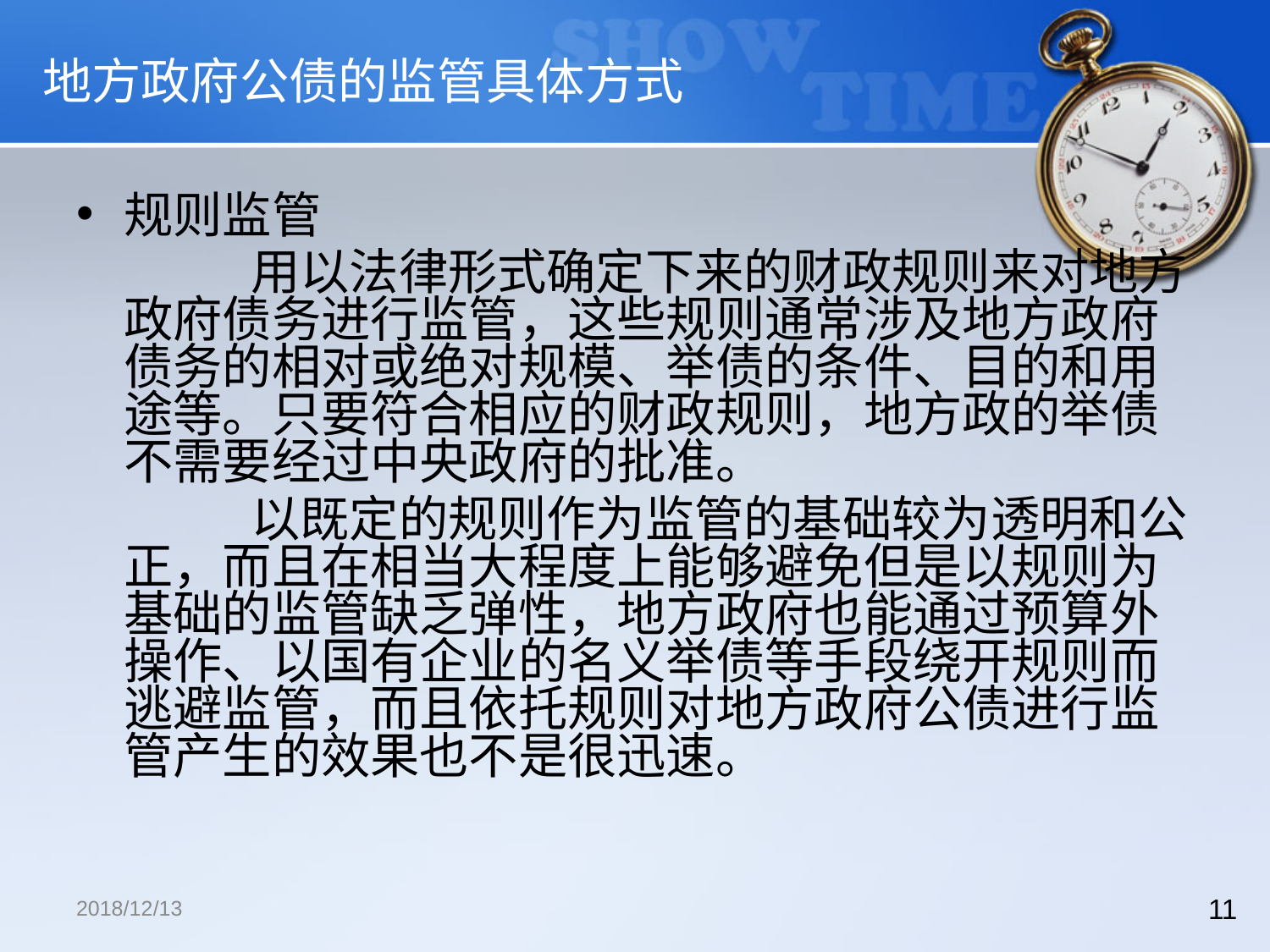

# 地方政府公债的监管具体方式
规则监管
		用以法律形式确定下来的财政规则来对地方政府债务进行监管，这些规则通常涉及地方政府债务的相对或绝对规模、举债的条件、目的和用途等。只要符合相应的财政规则，地方政的举债不需要经过中央政府的批准。
		以既定的规则作为监管的基础较为透明和公正，而且在相当大程度上能够避免但是以规则为基础的监管缺乏弹性，地方政府也能通过预算外操作、以国有企业的名义举债等手段绕开规则而逃避监管，而且依托规则对地方政府公债进行监管产生的效果也不是很迅速。
2018/12/13
11